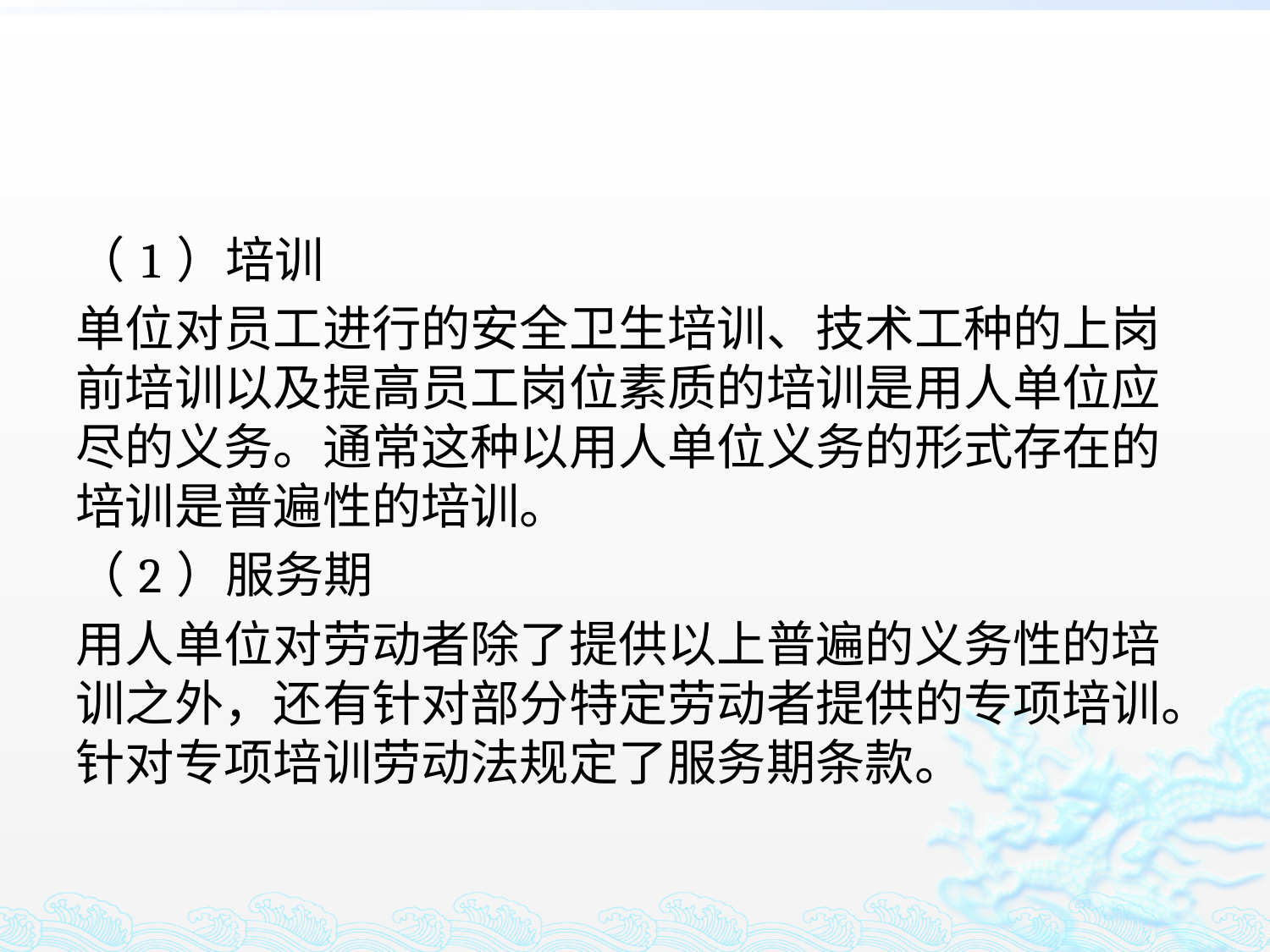

#
（1）培训
单位对员工进行的安全卫生培训、技术工种的上岗前培训以及提高员工岗位素质的培训是用人单位应尽的义务。通常这种以用人单位义务的形式存在的培训是普遍性的培训。
（2）服务期
用人单位对劳动者除了提供以上普遍的义务性的培训之外，还有针对部分特定劳动者提供的专项培训。针对专项培训劳动法规定了服务期条款。